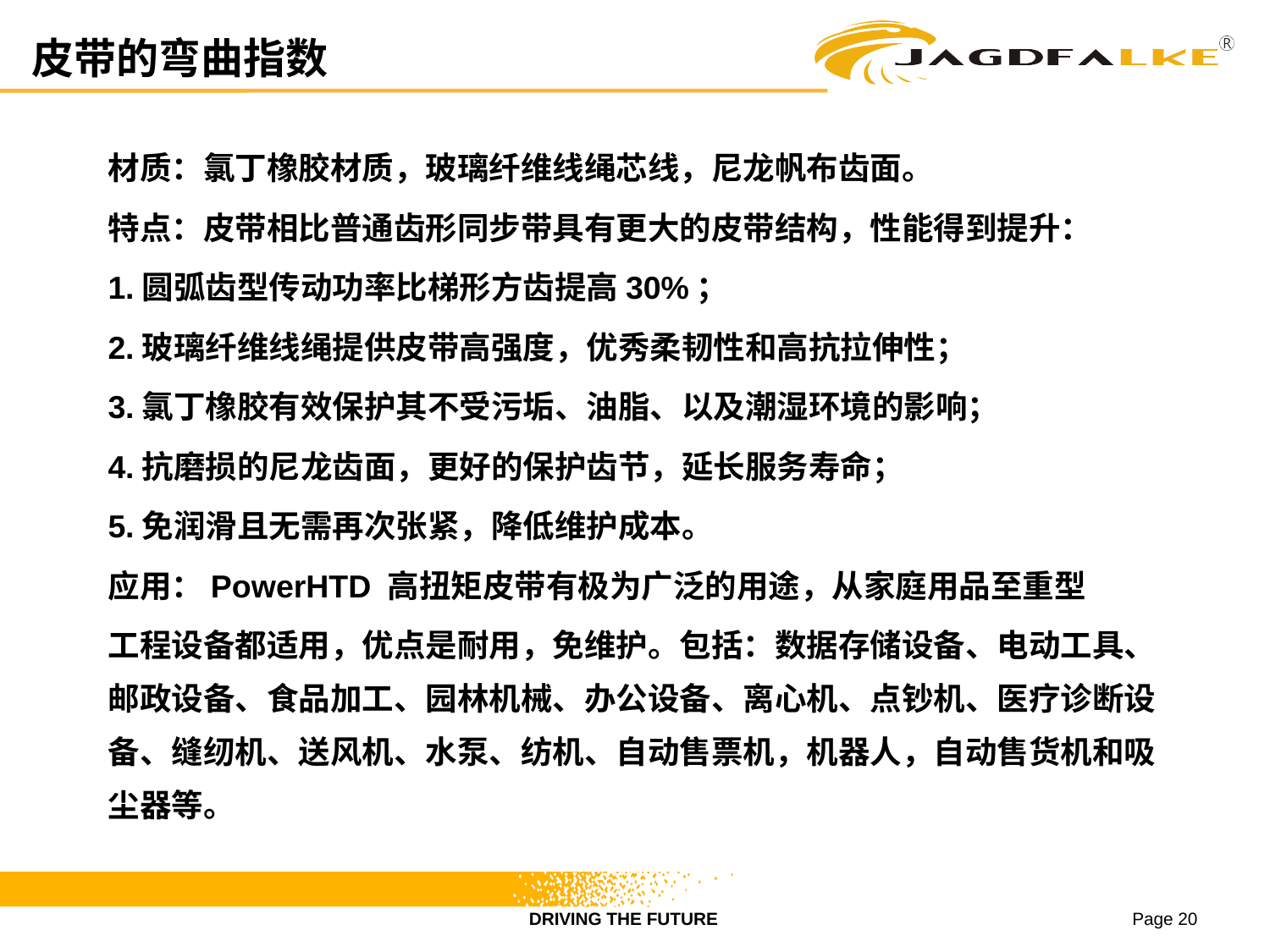

皮带的弯曲指数
材质：氯丁橡胶材质，玻璃纤维线绳芯线，尼龙帆布齿面。
特点：皮带相比普通齿形同步带具有更大的皮带结构，性能得到提升：
1.圆弧齿型传动功率比梯形方齿提高30%；
2.玻璃纤维线绳提供皮带高强度，优秀柔韧性和高抗拉伸性；
3.氯丁橡胶有效保护其不受污垢、油脂、以及潮湿环境的影响；
4.抗磨损的尼龙齿面，更好的保护齿节，延长服务寿命；
5.免润滑且无需再次张紧，降低维护成本。
应用：PowerHTD 高扭矩皮带有极为广泛的用途，从家庭用品至重型
工程设备都适用，优点是耐用，免维护。包括：数据存储设备、电动工具、邮政设备、食品加工、园林机械、办公设备、离心机、点钞机、医疗诊断设备、缝纫机、送风机、水泵、纺机、自动售票机，机器人，自动售货机和吸尘器等。
DRIVING THE FUTURE
Page 20